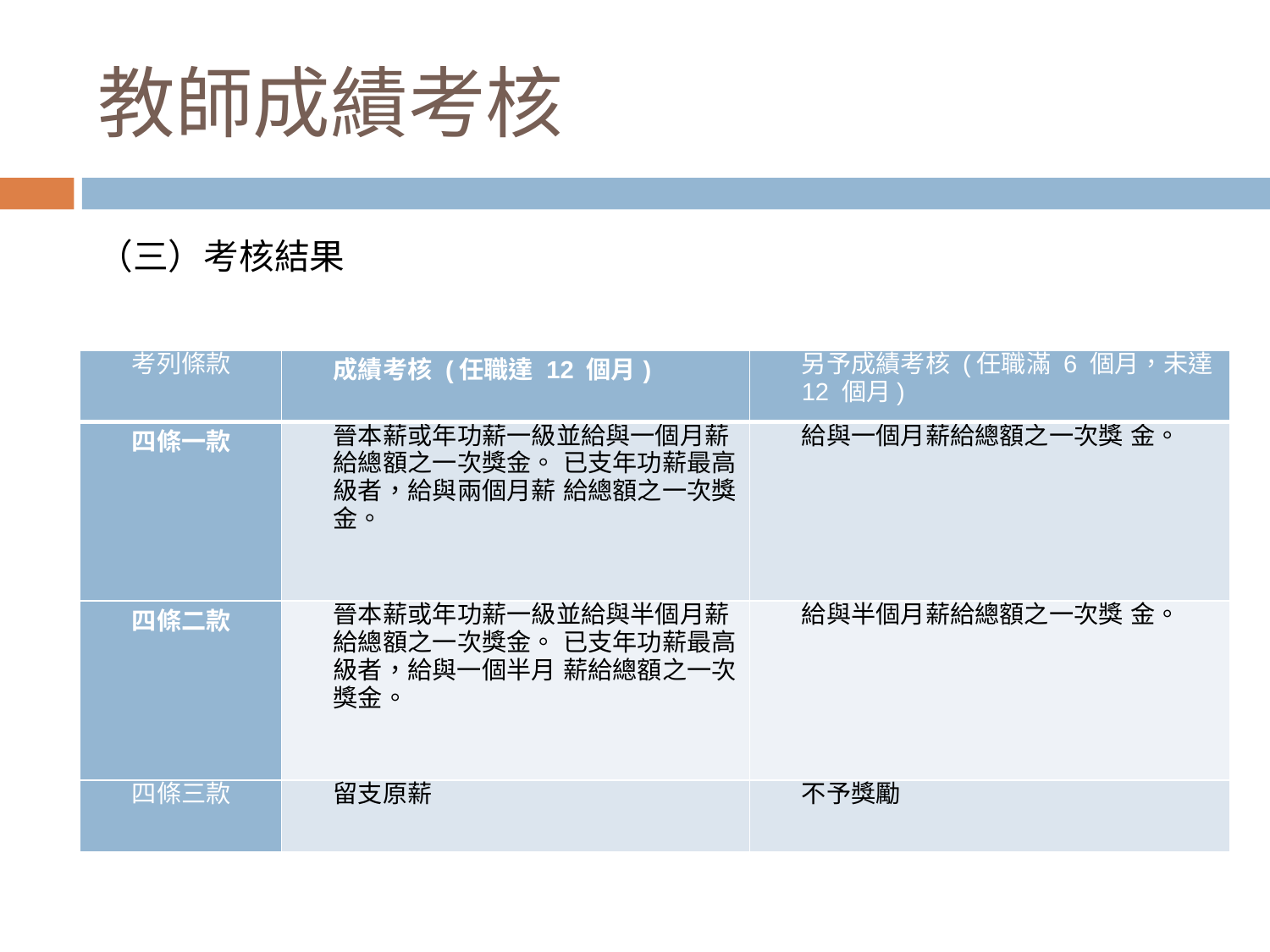

# 教師成績考核
（三）考核結果
| 考列條款 | 成績考核 (任職達 12 個月) | 另予成績考核 (任職滿 6 個月，未達 12 個月) |
| --- | --- | --- |
| 四條一款 | 晉本薪或年功薪一級並給與一個月薪 給總額之一次獎金。 已支年功薪最高級者，給與兩個月薪 給總額之一次獎金。 | 給與一個月薪給總額之一次獎 金。 |
| 四條二款 | 晉本薪或年功薪一級並給與半個月薪 給總額之一次獎金。 已支年功薪最高級者，給與一個半月 薪給總額之一次獎金。 | 給與半個月薪給總額之一次獎 金。 |
| 四條三款 | 留支原薪 | 不予獎勵 |